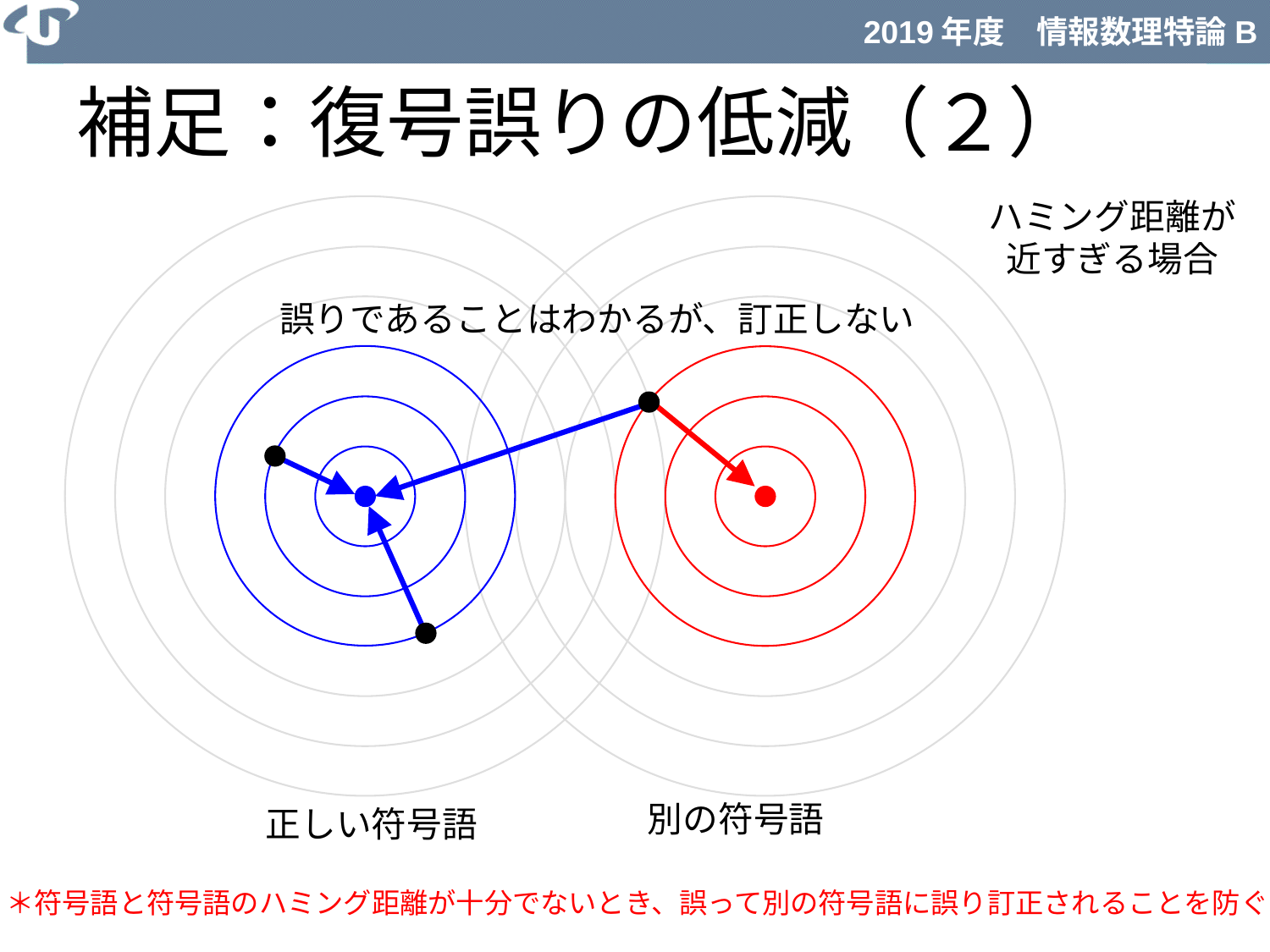

# 補足：復号誤りの低減（２）
ハミング距離が
近すぎる場合

誤りであることはわかるが、訂正しない

別の符号語
正しい符号語
＊符号語と符号語のハミング距離が十分でないとき、誤って別の符号語に誤り訂正されることを防ぐ